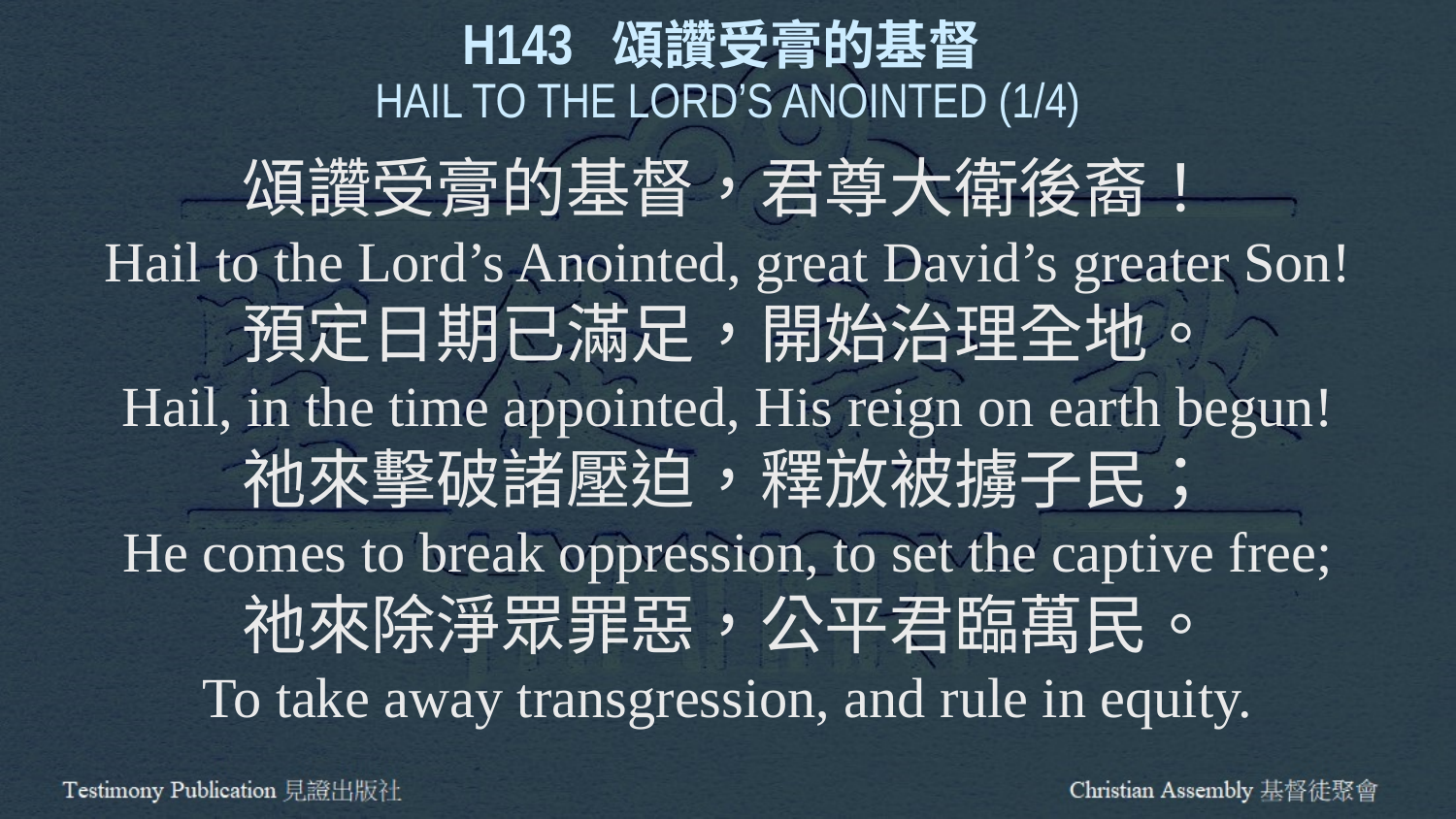

H143  頌讚受膏的基督
HAIL TO THE LORD’S ANOINTED (1/4)
頌讚受膏的基督，君尊大衛後裔！
Hail to the Lord’s Anointed, great David’s greater Son!
預定日期已滿足，開始治理全地。
Hail, in the time appointed, His reign on earth begun!
祂來擊破諸壓迫，釋放被擄子民；
He comes to break oppression, to set the captive free;
祂來除淨眾罪惡，公平君臨萬民。
To take away transgression, and rule in equity.